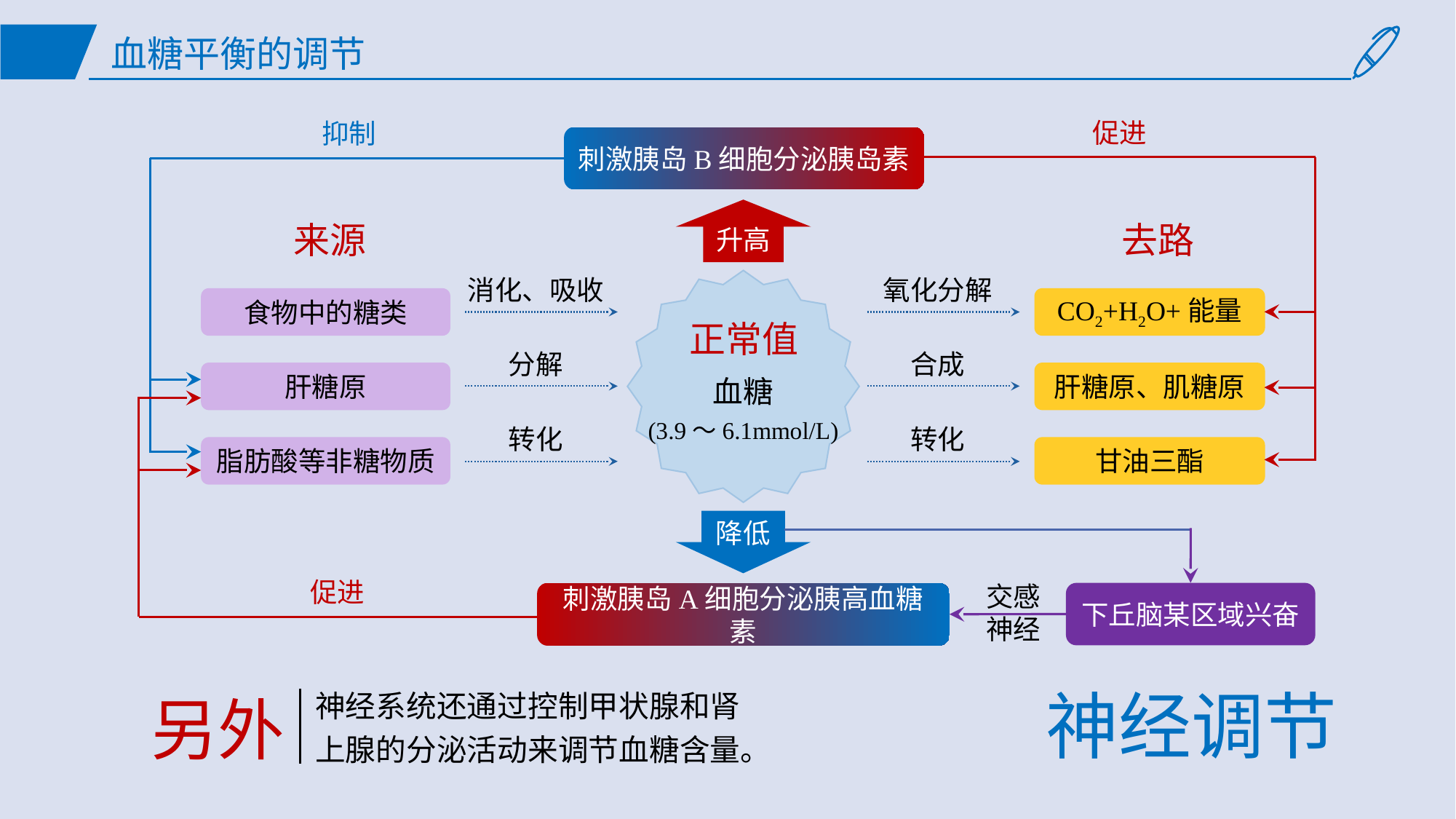

# 血糖平衡的调节
促进
抑制
刺激胰岛B细胞分泌胰岛素
升高
来源
消化、吸收
食物中的糖类
分解
肝糖原
转化
脂肪酸等非糖物质
去路
氧化分解
CO2+H2O+能量
合成
肝糖原、肌糖原
转化
甘油三酯

血糖
(3.9～6.1mmol/L)
正常值
降低
促进
交感神经
下丘脑某区域兴奋
刺激胰岛A细胞分泌胰高血糖素
神经系统还通过控制甲状腺和肾上腺的分泌活动来调节血糖含量。
神经调节
另外